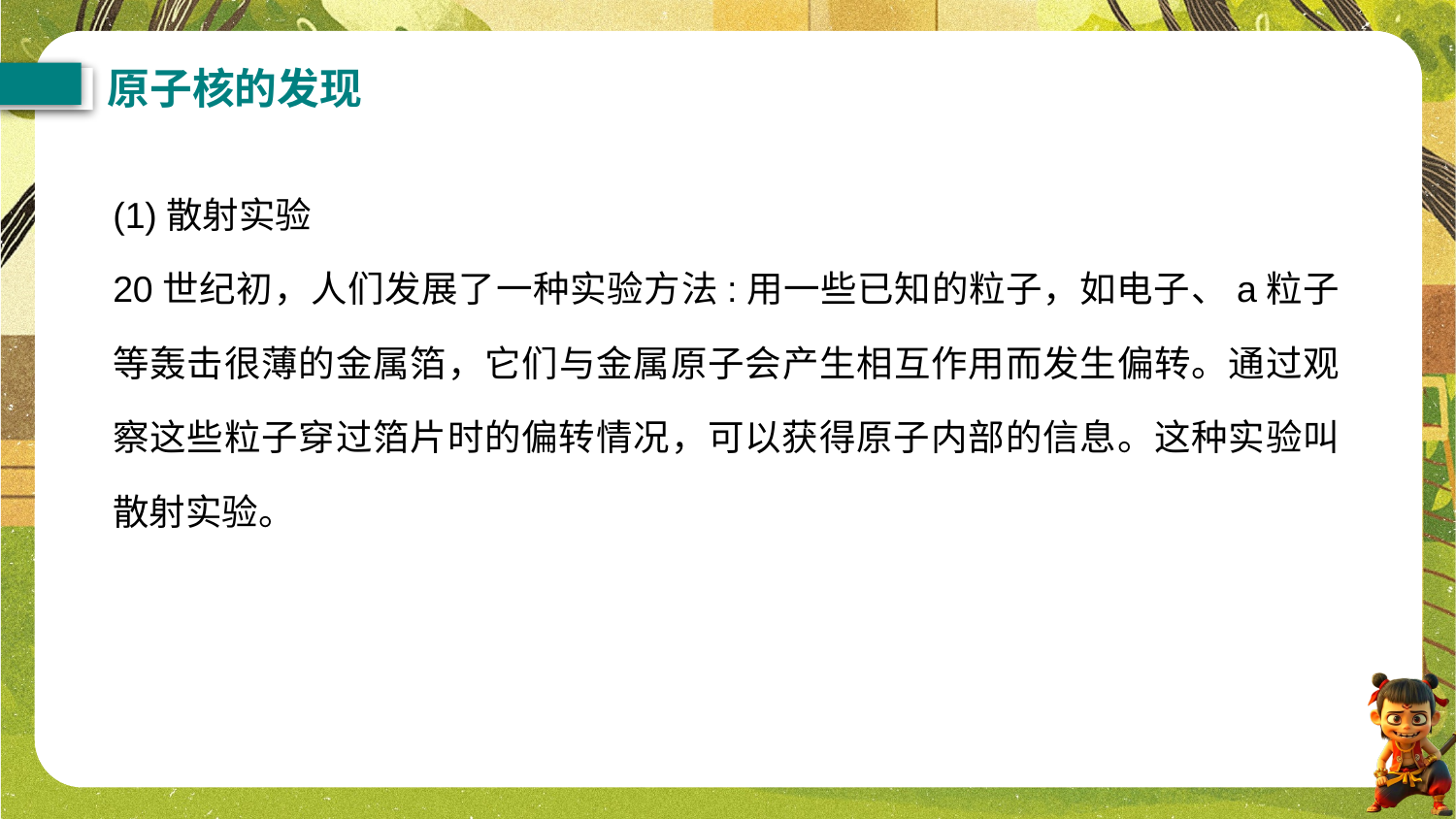

原子核的发现

(1)散射实验
20世纪初，人们发展了一种实验方法:用一些已知的粒子，如电子、a粒子等轰击很薄的金属箔，它们与金属原子会产生相互作用而发生偏转。通过观察这些粒子穿过箔片时的偏转情况，可以获得原子内部的信息。这种实验叫散射实验。